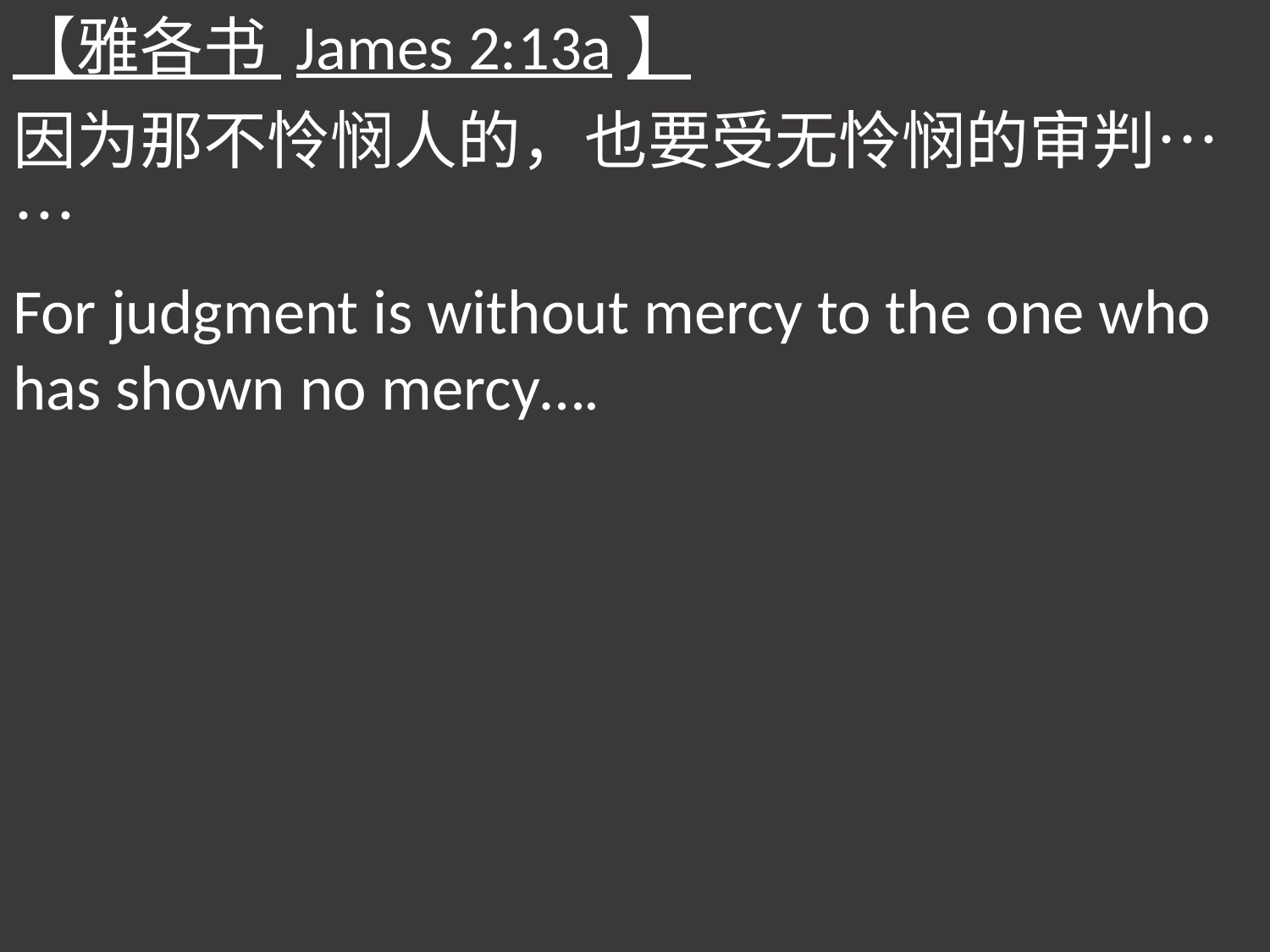

【雅各书 James 2:13a】
因为那不怜悯人的，也要受无怜悯的审判……
For judgment is without mercy to the one who has shown no mercy….